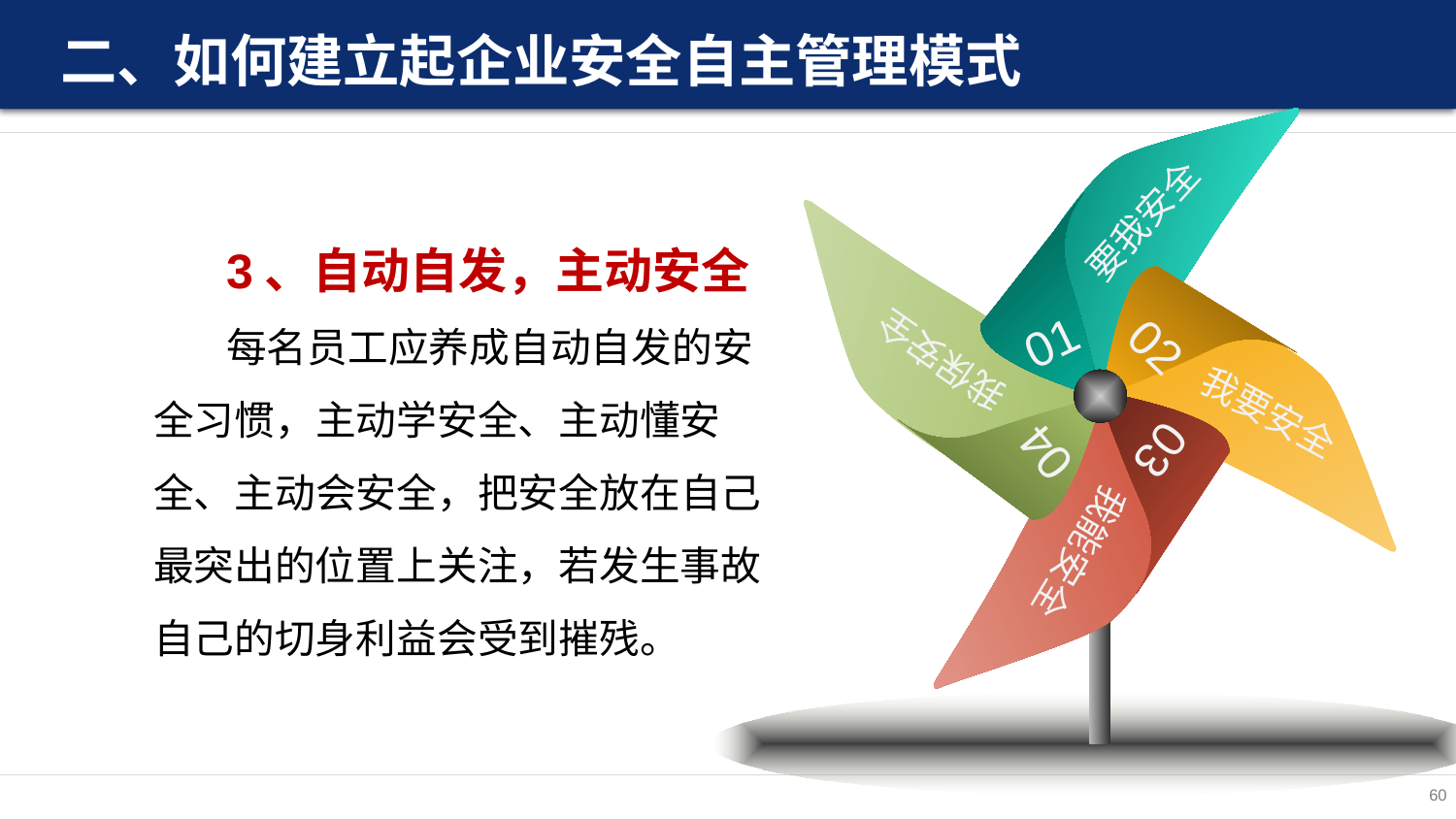

二、如何建立起企业安全自主管理模式

要我安全

01
02
我保安全

我要安全

04
03
我能安全
3、自动自发，主动安全
每名员工应养成自动自发的安全习惯，主动学安全、主动懂安全、主动会安全，把安全放在自己最突出的位置上关注，若发生事故自己的切身利益会受到摧残。

60